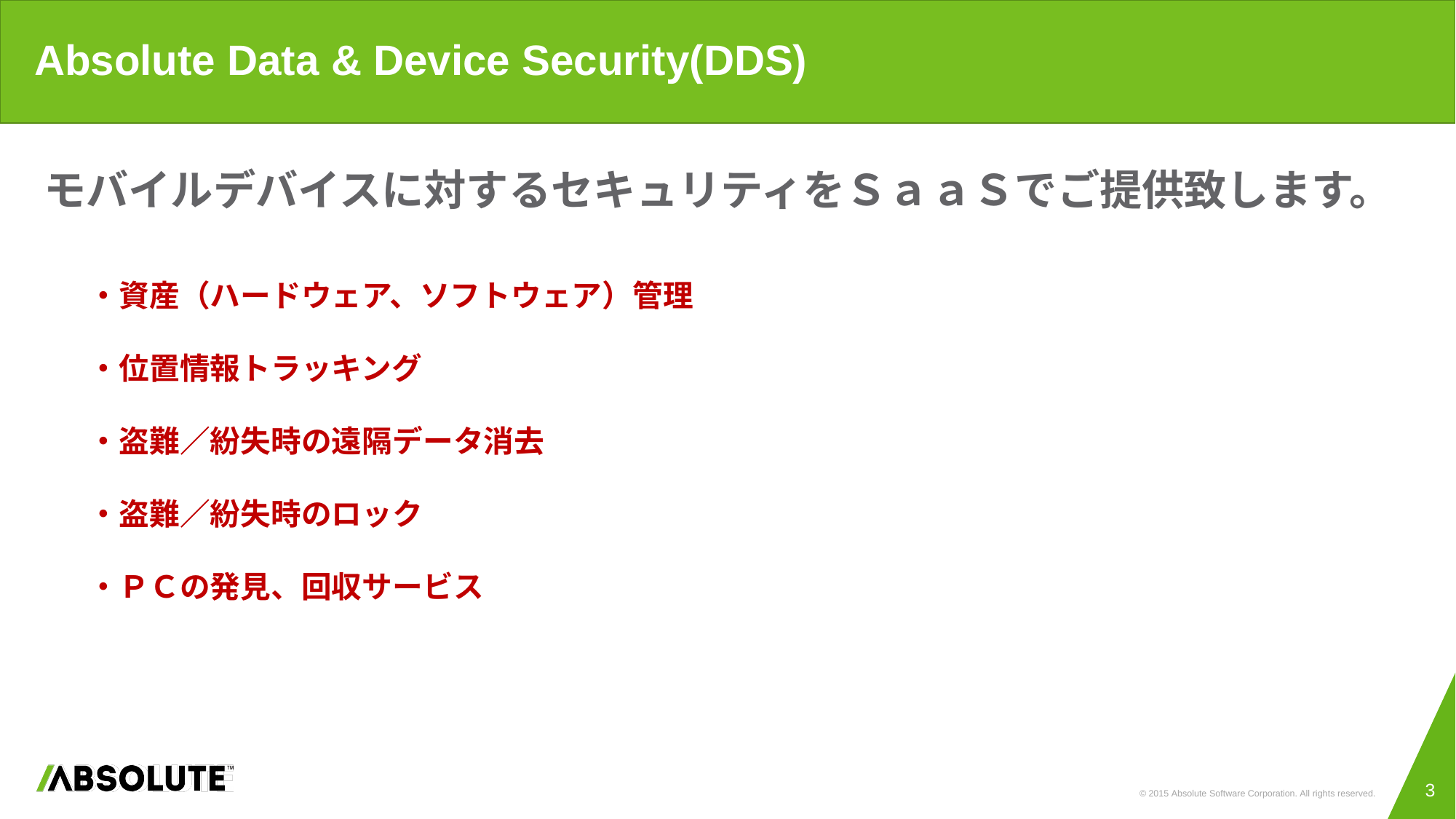

# Absolute Data & Device Security(DDS)
WHAT
WE DO
モバイルデバイスに対するセキュリティをＳａａＳでご提供致します。

・資産（ハードウェア、ソフトウェア）管理

・位置情報トラッキング

・盗難／紛失時の遠隔データ消去

・盗難／紛失時のロック

・ＰＣの発見、回収サービス